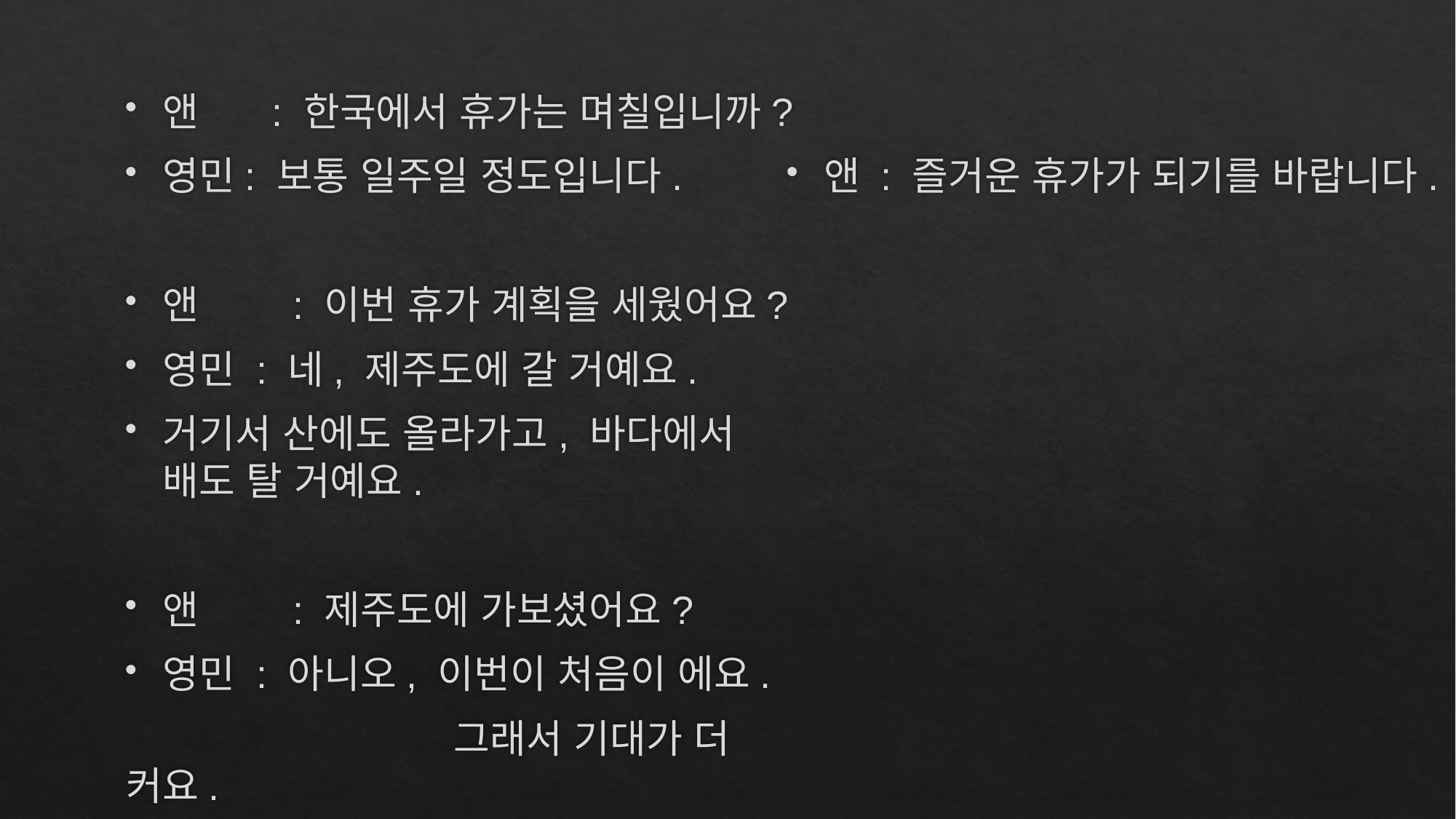

앤 	: 한국에서 휴가는 며칠입니까?
영민: 보통 일주일 정도입니다.

앤	 : 이번 휴가 계획을 세웠어요?
영민 : 네, 제주도에 갈 거예요.
거기서 산에도 올라가고, 바다에서 배도 탈 거예요.

앤	 : 제주도에 가보셨어요?
영민 : 아니오, 이번이 처음이 에요.
			그래서 기대가 더 커요.

앤 : 즐거운 휴가가 되기를 바랍니다.